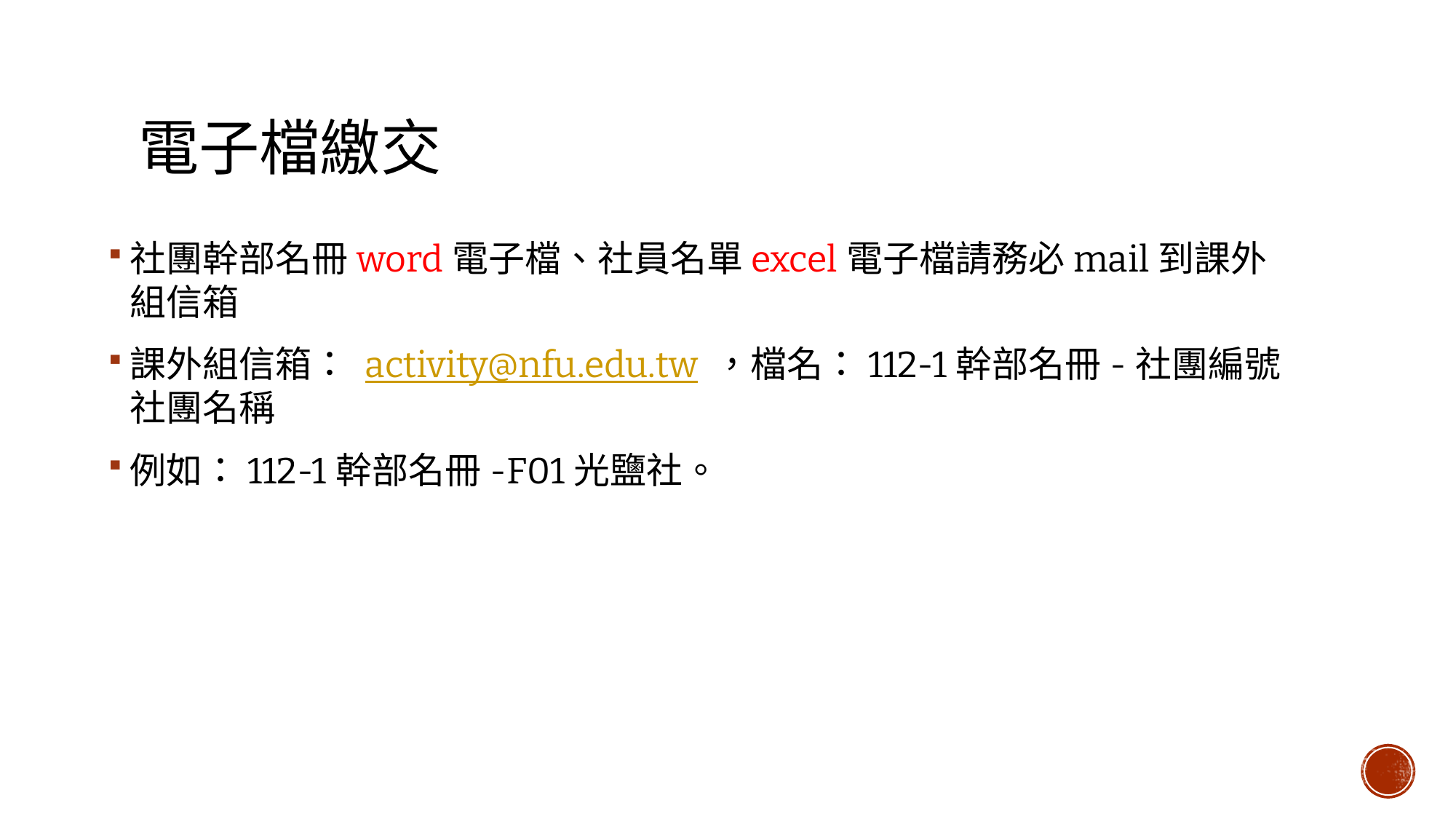

# 電子檔繳交
社團幹部名冊word電子檔、社員名單excel電子檔請務必mail到課外組信箱
課外組信箱： activity@nfu.edu.tw ，檔名：112-1幹部名冊-社團編號社團名稱
例如：112-1幹部名冊-F01光鹽社。